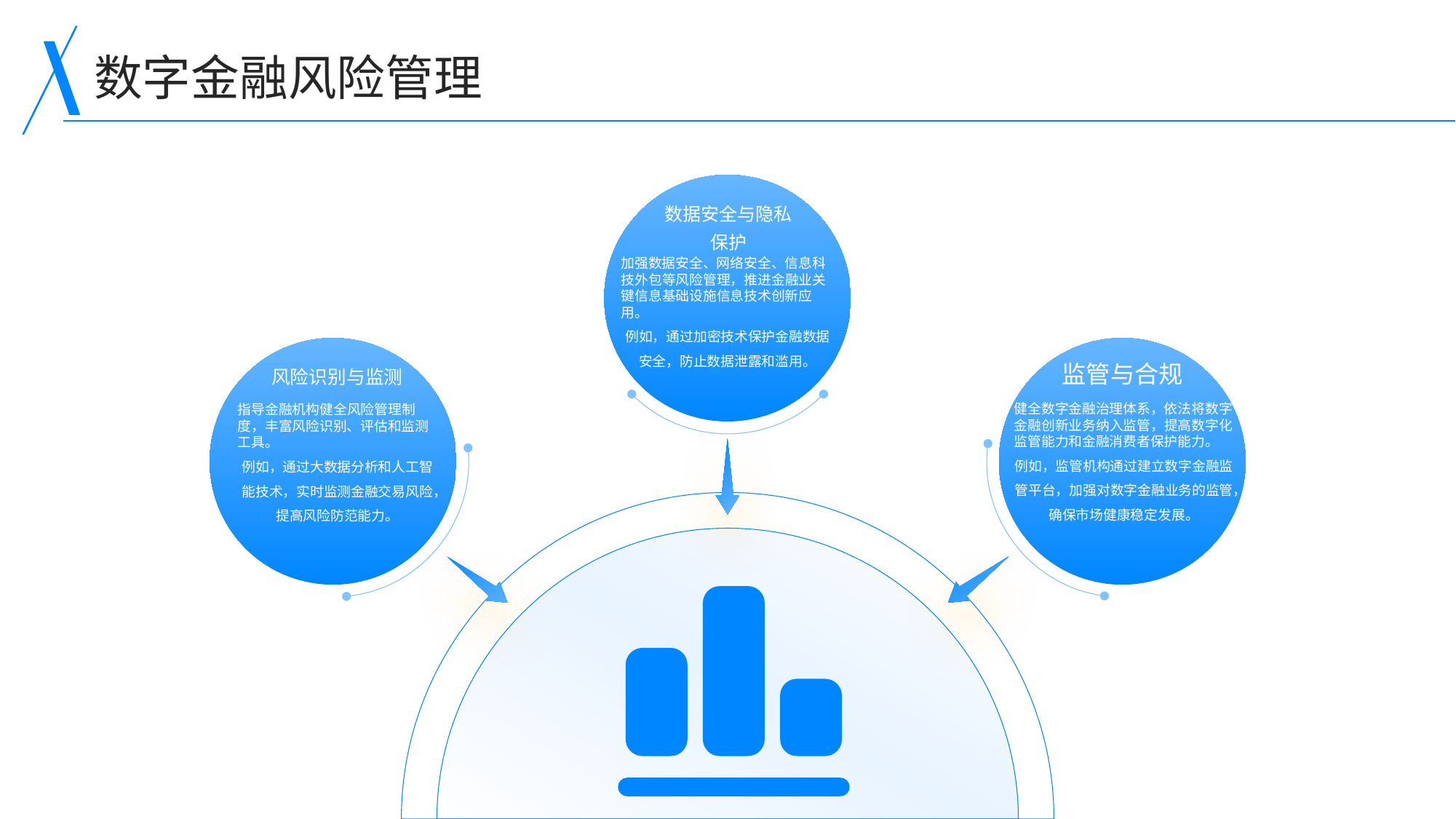

数字金融风险管理

数据安全与隐私保护
加强数据安全、网络安全、信息科技外包等风险管理，推进金融业关键信息基础设施信息技术创新应用。
例如，通过加密技术保护金融数据安全，防止数据泄露和滥用。

风险识别与监测
监管与合规
健全数字金融治理体系，依法将数字金融创新业务纳入监管，提高数字化监管能力和金融消费者保护能力。
例如，监管机构通过建立数字金融监管平台，加强对数字金融业务的监管，确保市场健康稳定发展。
指导金融机构健全风险管理制度，丰富风险识别、评估和监测工具。
例如，通过大数据分析和人工智能技术，实时监测金融交易风险，提高风险防范能力。